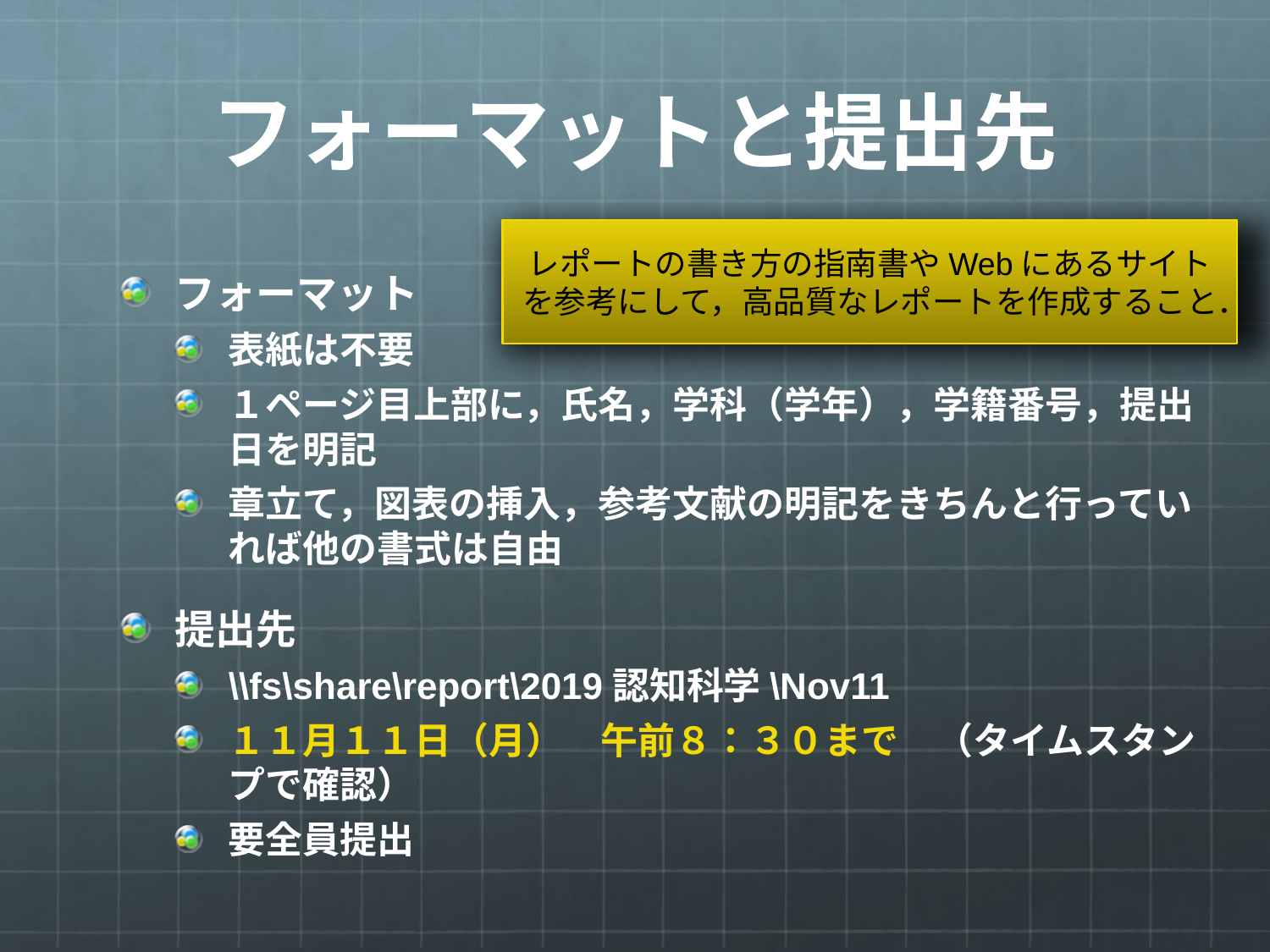

# フォーマットと提出先
レポートの書き方の指南書やWebにあるサイトを参考にして，高品質なレポートを作成すること．
フォーマット
表紙は不要
１ページ目上部に，氏名，学科（学年），学籍番号，提出日を明記
章立て，図表の挿入，参考文献の明記をきちんと行っていれば他の書式は自由
提出先
\\fs\share\report\2019認知科学\Nov11
１１月１１日（月）　午前８：３０まで　（タイムスタンプで確認）
要全員提出